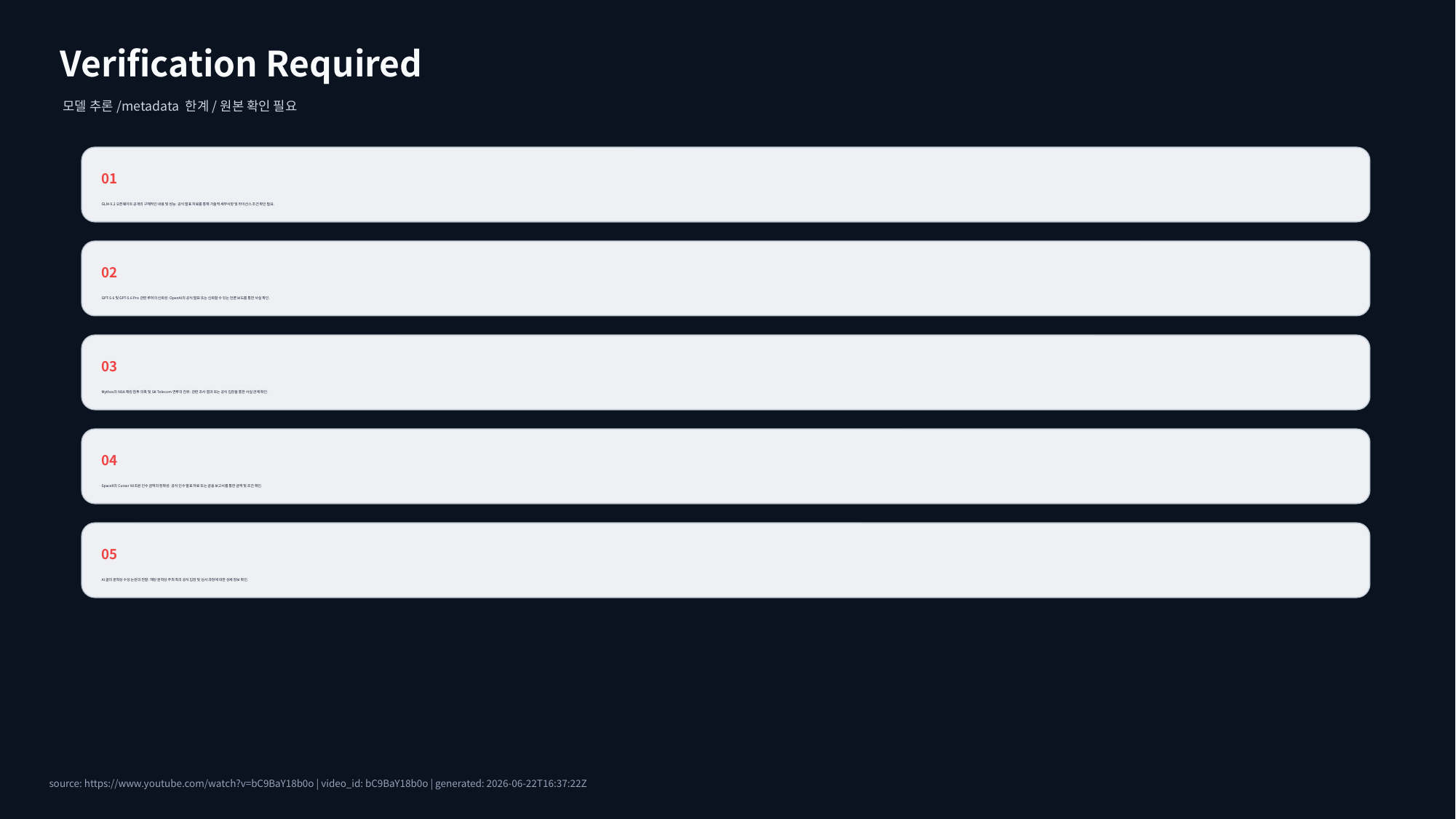

Verification Required
모델 추론/metadata 한계/원본 확인 필요

01
GLM-5.2 오픈웨이트 공개의 구체적인 내용 및 성능: 공식 발표 자료를 통해 기술적 세부사항 및 라이선스 조건 확인 필요.

02
GPT-5.6 및 GPT-5.6 Pro 관련 루머의 신뢰성: OpenAI의 공식 발표 또는 신뢰할 수 있는 언론 보도를 통한 사실 확인.

03
Mythos의 NSA 해킹 침투 의혹 및 SK Telecom 연루의 진위: 관련 조사 결과 또는 공식 입장을 통한 사실 관계 확인.

04
SpaceX의 Cursor 90조원 인수 금액의 정확성: 공식 인수 발표 자료 또는 금융 보고서를 통한 금액 및 조건 확인.

05
AI 글의 문학상 수상 논란의 전말: 해당 문학상 주최 측의 공식 입장 및 심사 과정에 대한 상세 정보 확인.
source: https://www.youtube.com/watch?v=bC9BaY18b0o | video_id: bC9BaY18b0o | generated: 2026-06-22T16:37:22Z